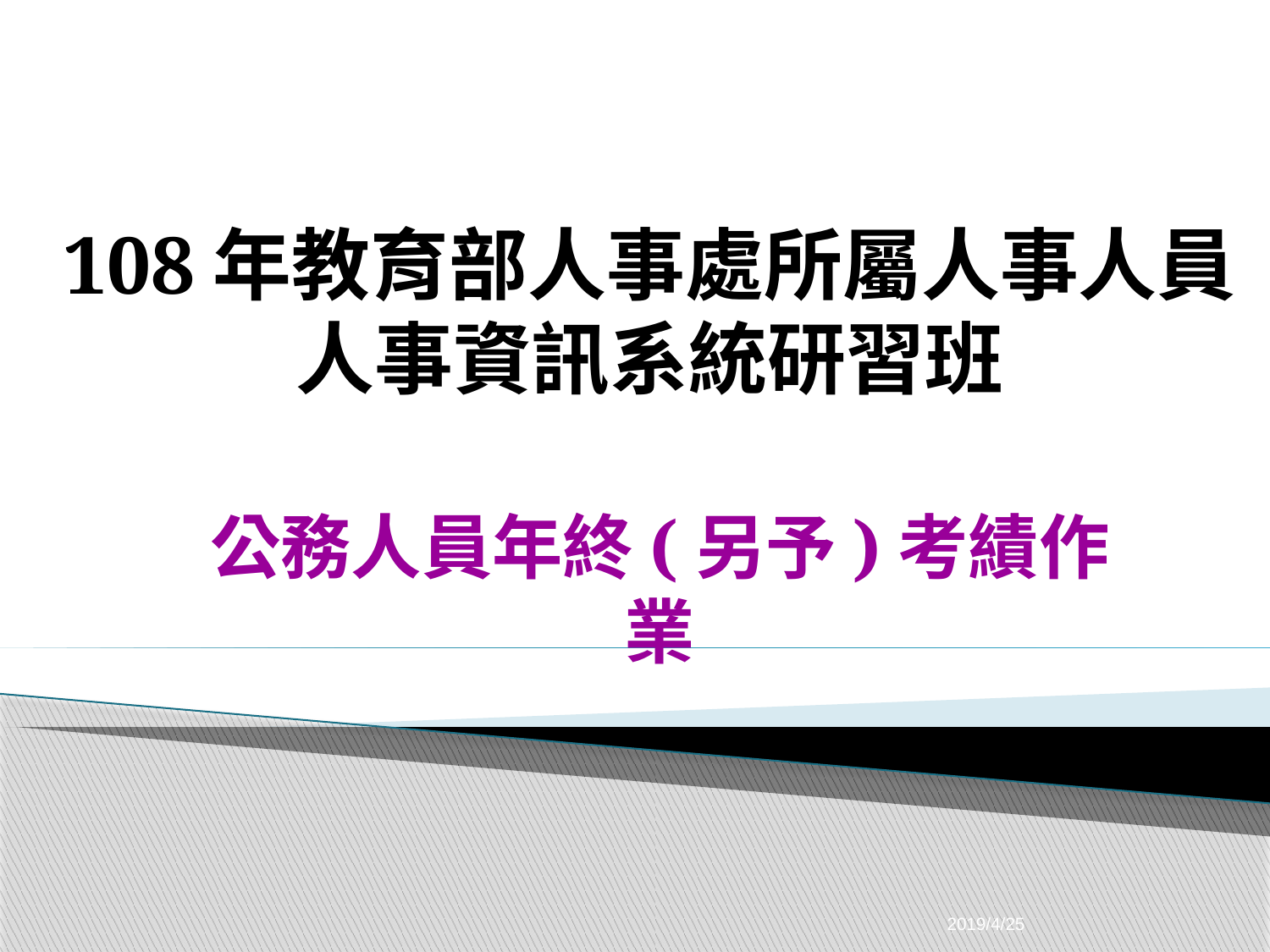

# 108年教育部人事處所屬人事人員 人事資訊系統研習班
公務人員年終(另予)考績作業
2019/4/25